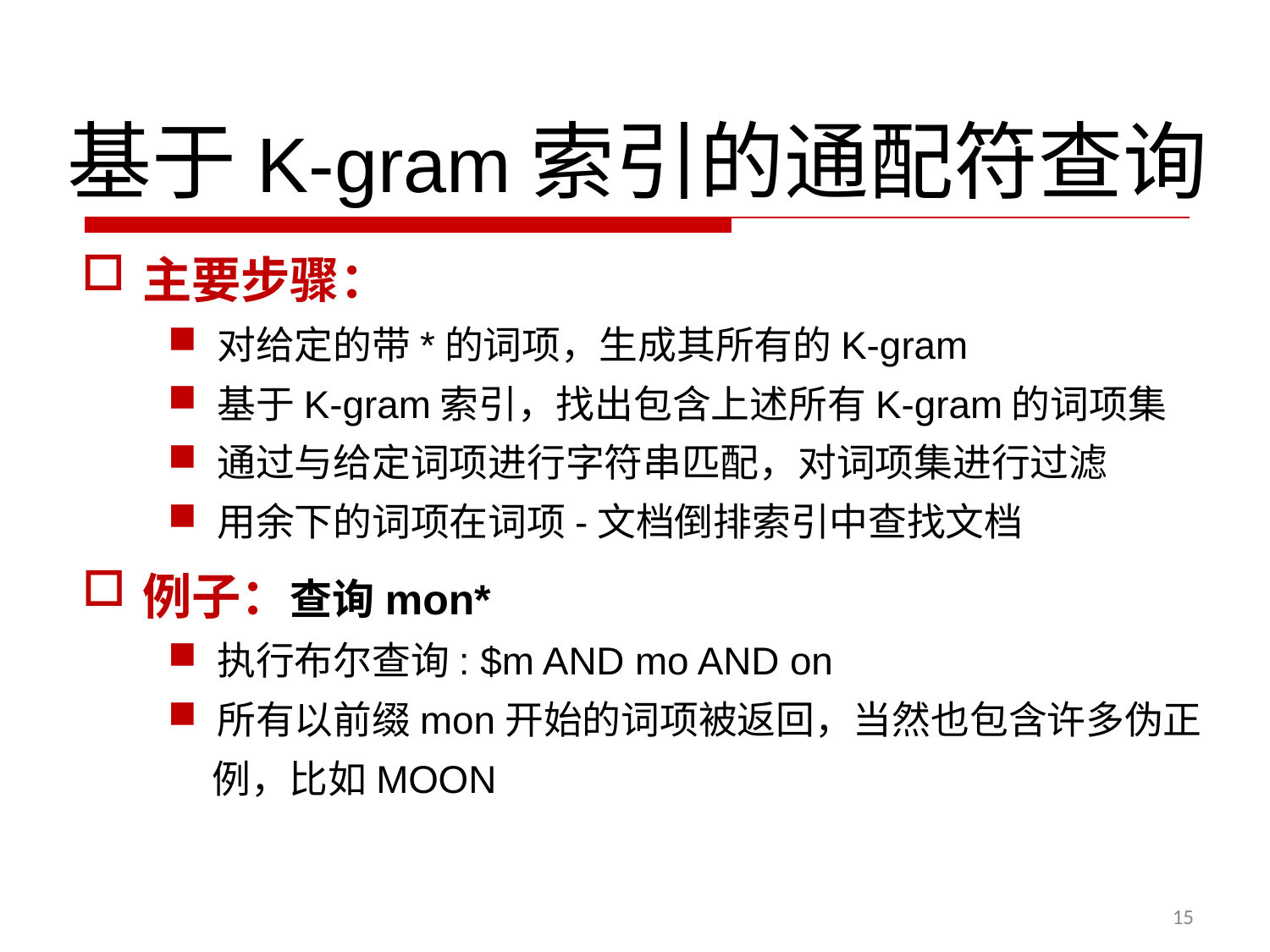

基于K-gram索引的通配符查询
主要步骤：
对给定的带*的词项，生成其所有的K-gram
基于K-gram索引，找出包含上述所有K-gram的词项集
通过与给定词项进行字符串匹配，对词项集进行过滤
用余下的词项在词项-文档倒排索引中查找文档
例子：查询mon*
执行布尔查询: $m AND mo AND on
所有以前缀mon开始的词项被返回，当然也包含许多伪正
    例，比如MOON
15